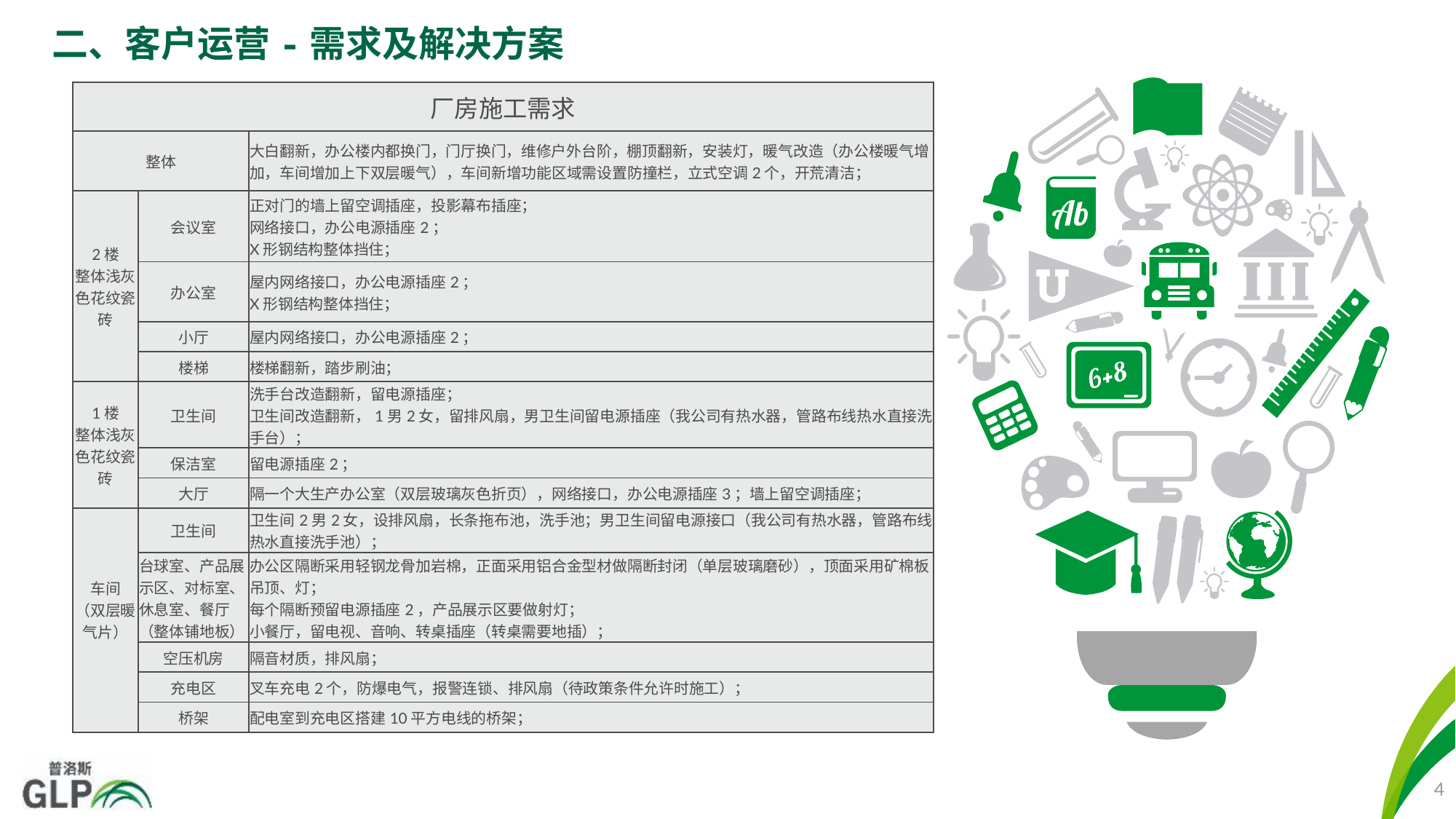

# 二、客户运营-需求及解决方案

| 厂房施工需求 |  |  |
| --- | --- | --- |
| 整体 |  | 大白翻新，办公楼内都换门，门厅换门，维修户外台阶，棚顶翻新，安装灯，暖气改造（办公楼暖气增加，车间增加上下双层暖气），车间新增功能区域需设置防撞栏，立式空调2个，开荒清洁； |
| 2楼 整体浅灰色花纹瓷砖 | 会议室 | 正对门的墙上留空调插座，投影幕布插座； 网络接口，办公电源插座2； X形钢结构整体挡住； |
|  | 办公室 | 屋内网络接口，办公电源插座2； X形钢结构整体挡住； |
|  | 小厅 | 屋内网络接口，办公电源插座2； |
|  | 楼梯 | 楼梯翻新，踏步刷油； |
| 1楼 整体浅灰色花纹瓷砖 | 卫生间 | 洗手台改造翻新，留电源插座； 卫生间改造翻新，1男2女，留排风扇，男卫生间留电源插座（我公司有热水器，管路布线热水直接洗手台）； |
|  | 保洁室 | 留电源插座2； |
|  | 大厅 | 隔一个大生产办公室（双层玻璃灰色折页），网络接口，办公电源插座3；墙上留空调插座； |
| 车间 （双层暖气片） | 卫生间 | 卫生间2男2女，设排风扇，长条拖布池，洗手池；男卫生间留电源接口（我公司有热水器，管路布线热水直接洗手池）； |
|  | 台球室、产品展示区、对标室、休息室、餐厅（整体铺地板） | 办公区隔断采用轻钢龙骨加岩棉，正面采用铝合金型材做隔断封闭（单层玻璃磨砂），顶面采用矿棉板吊顶、灯； 每个隔断预留电源插座2，产品展示区要做射灯； 小餐厅，留电视、音响、转桌插座（转桌需要地插）； |
|  | 空压机房 | 隔音材质，排风扇； |
|  | 充电区 | 叉车充电2个，防爆电气，报警连锁、排风扇（待政策条件允许时施工）； |
|  | 桥架 | 配电室到充电区搭建10平方电线的桥架； |
4